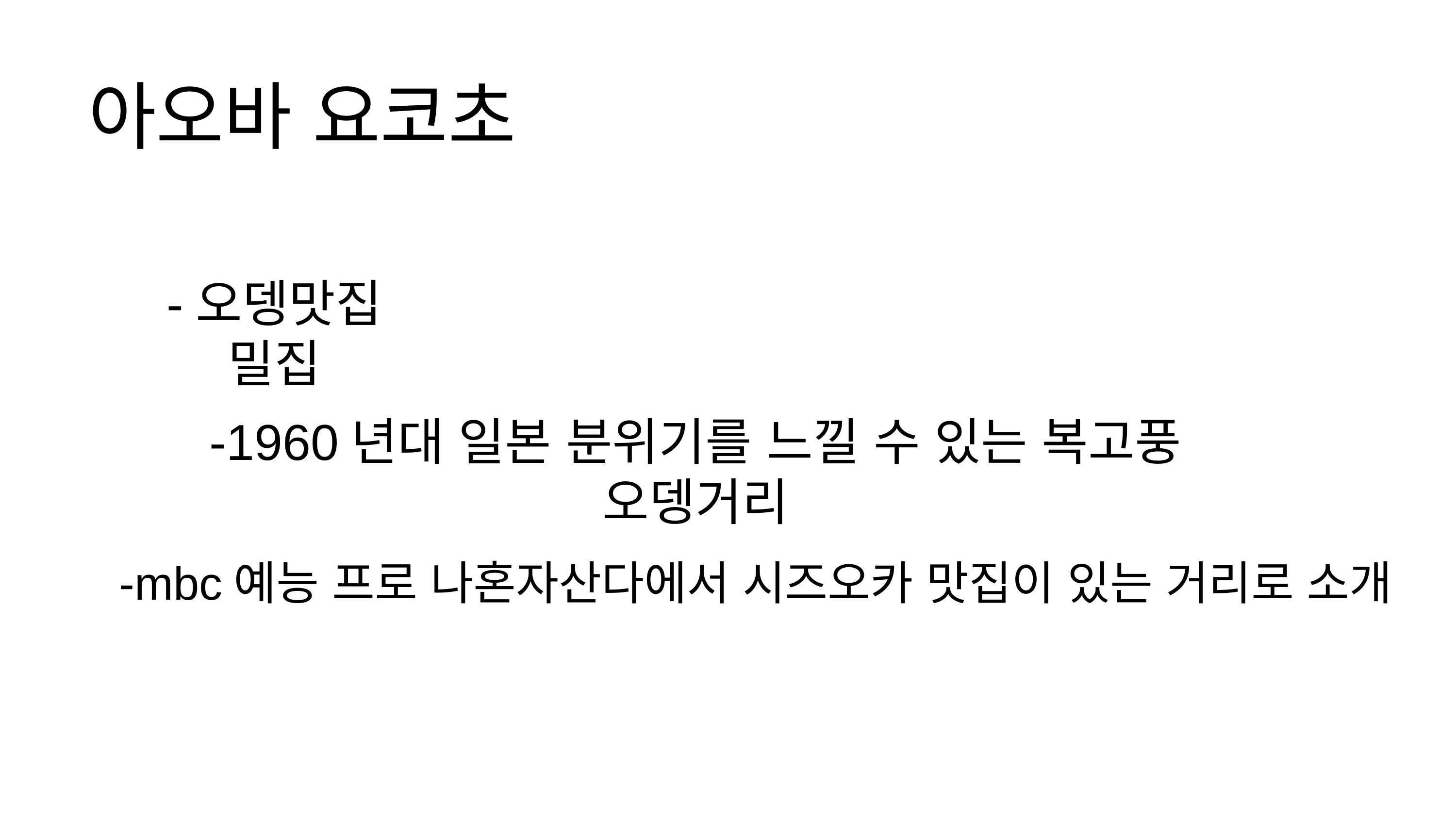

아오바 요코초
-오뎅맛집 밀집
-1960년대 일본 분위기를 느낄 수 있는 복고풍 오뎅거리
-mbc예능 프로 나혼자산다에서 시즈오카 맛집이 있는 거리로 소개